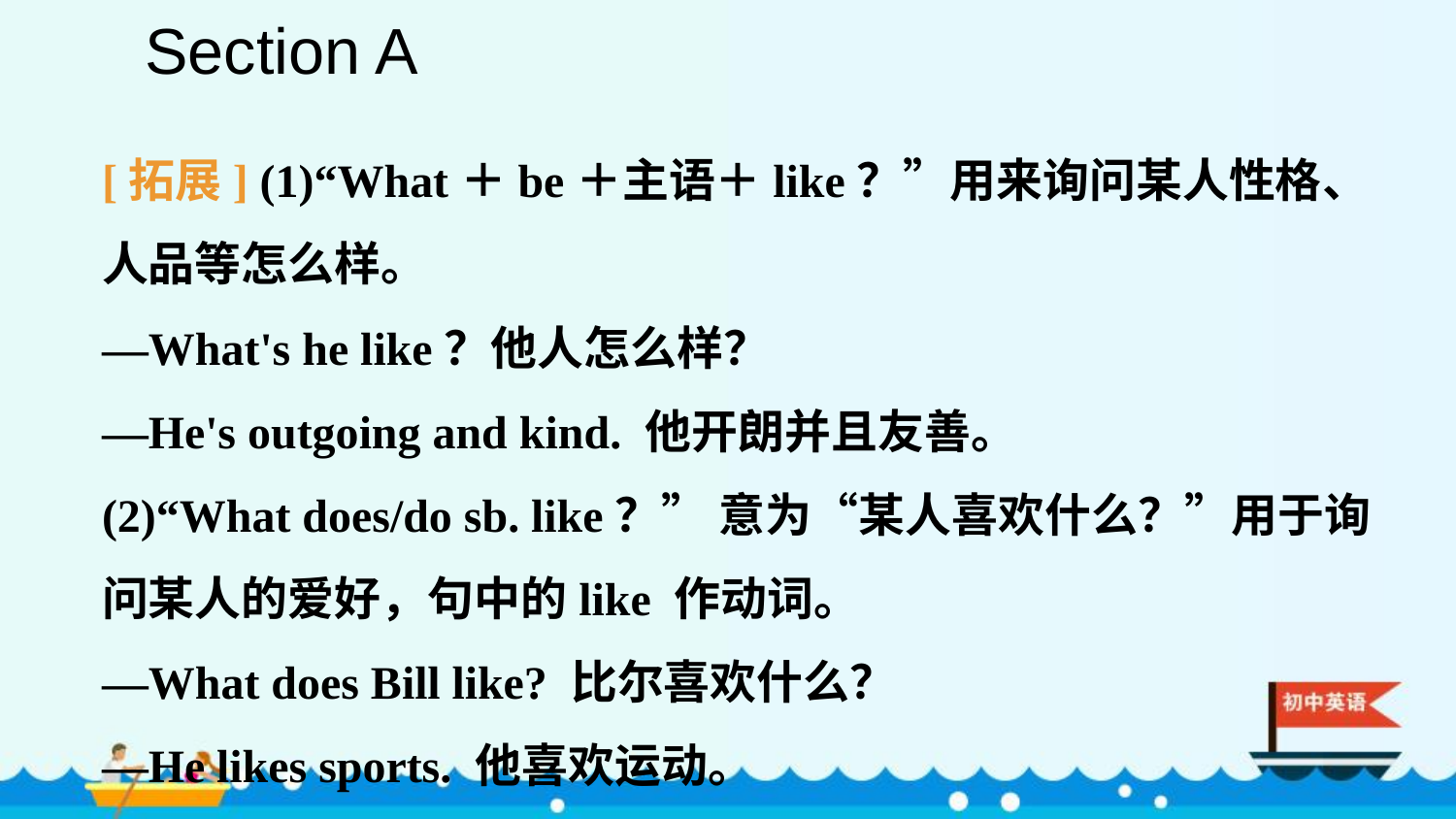

Section A
[拓展] (1)“What＋be＋主语＋like？”用来询问某人性格、人品等怎么样。
—What's he like？他人怎么样？
—He's outgoing and kind. 他开朗并且友善。
(2)“What does/do sb. like？” 意为“某人喜欢什么？”用于询问某人的爱好，句中的like 作动词。
—What does Bill like? 比尔喜欢什么？
—He likes sports. 他喜欢运动。